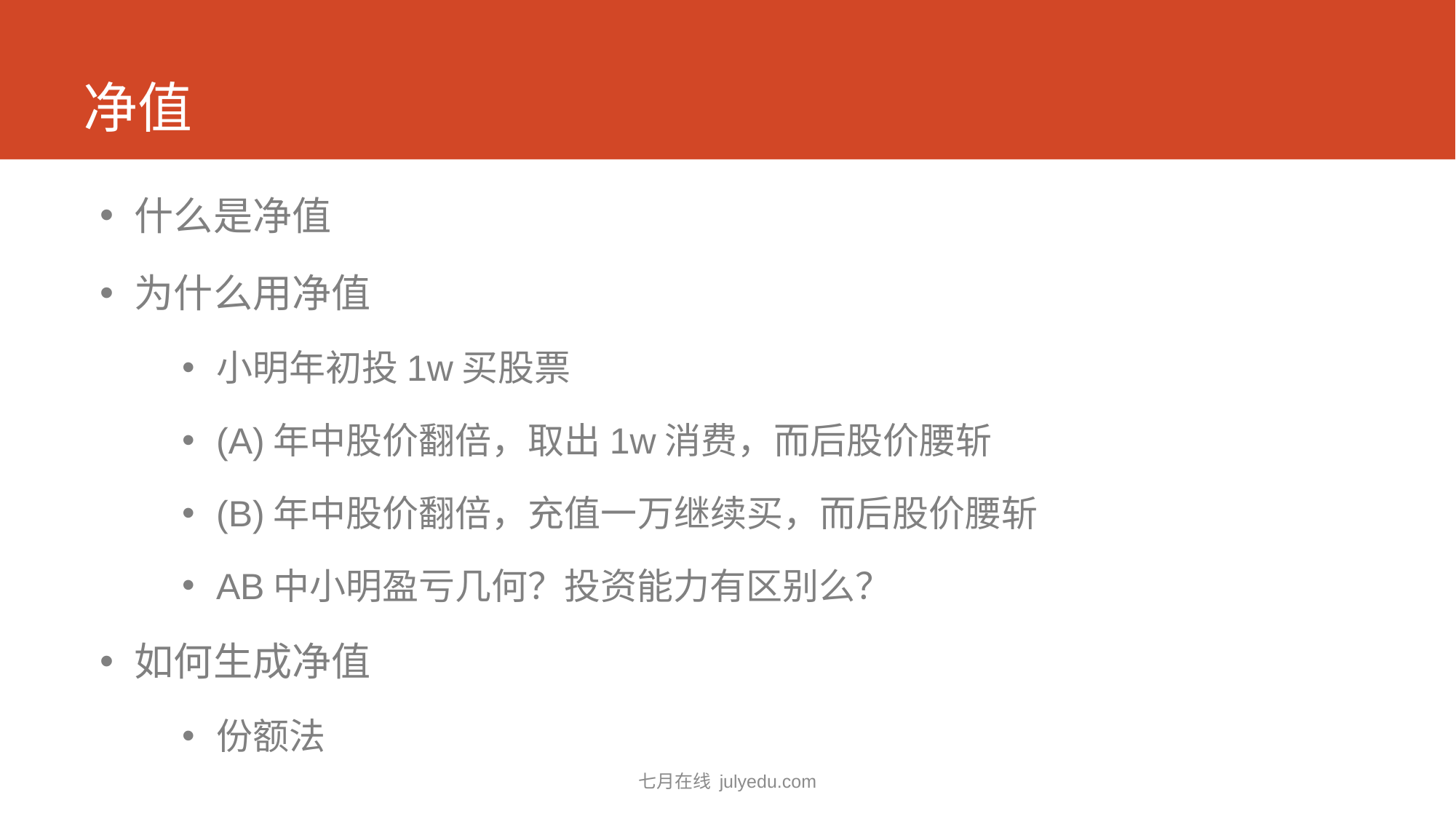

# 净值
什么是净值
为什么用净值
小明年初投1w买股票
(A)年中股价翻倍，取出1w消费，而后股价腰斩
(B)年中股价翻倍，充值一万继续买，而后股价腰斩
AB中小明盈亏几何？投资能力有区别么？
如何生成净值
份额法
七月在线 julyedu.com